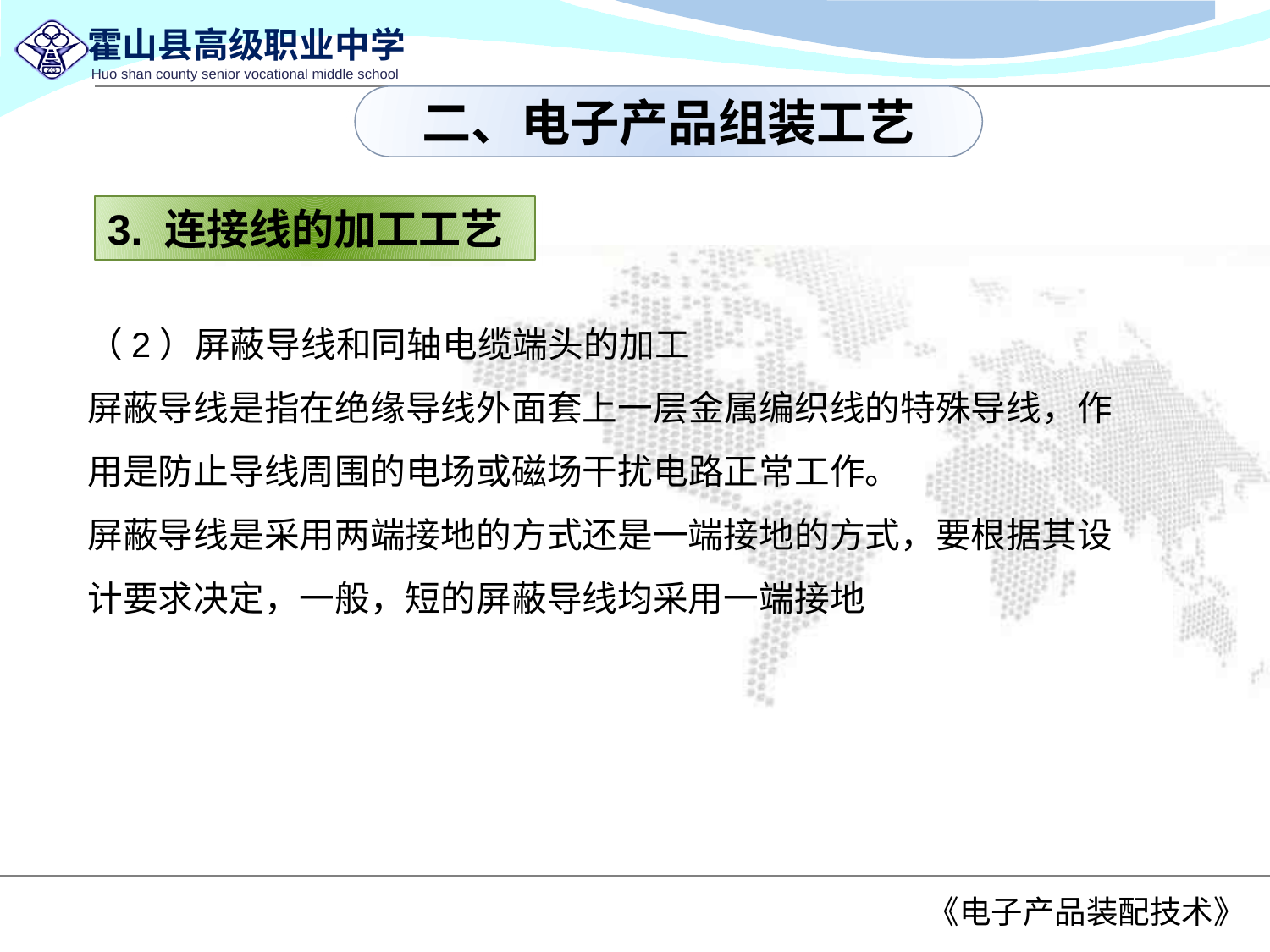

二、电子产品组装工艺
3. 连接线的加工工艺
（2）屏蔽导线和同轴电缆端头的加工
屏蔽导线是指在绝缘导线外面套上一层金属编织线的特殊导线，作用是防止导线周围的电场或磁场干扰电路正常工作。
屏蔽导线是采用两端接地的方式还是一端接地的方式，要根据其设计要求决定，一般，短的屏蔽导线均采用一端接地